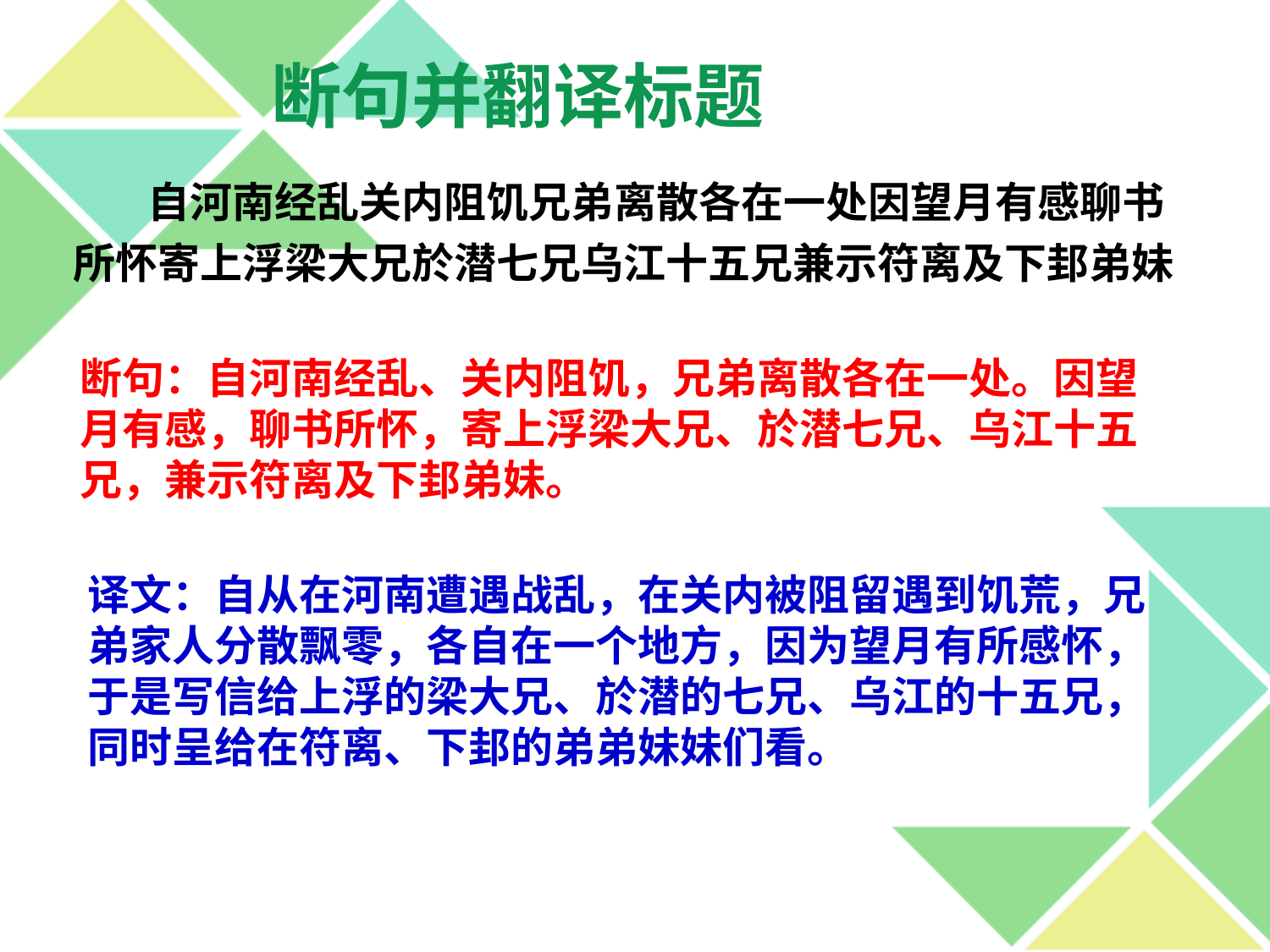

断句并翻译标题
       自河南经乱关内阻饥兄弟离散各在一处因望月有感聊书所怀寄上浮梁大兄於潜七兄乌江十五兄兼示符离及下邽弟妹

断句：自河南经乱、关内阻饥，兄弟离散各在一处。因望月有感，聊书所怀，寄上浮梁大兄、於潜七兄、乌江十五兄，兼示符离及下邽弟妹。
译文：自从在河南遭遇战乱，在关内被阻留遇到饥荒，兄弟家人分散飘零，各自在一个地方，因为望月有所感怀，于是写信给上浮的梁大兄、於潜的七兄、乌江的十五兄，同时呈给在符离、下邽的弟弟妹妹们看。